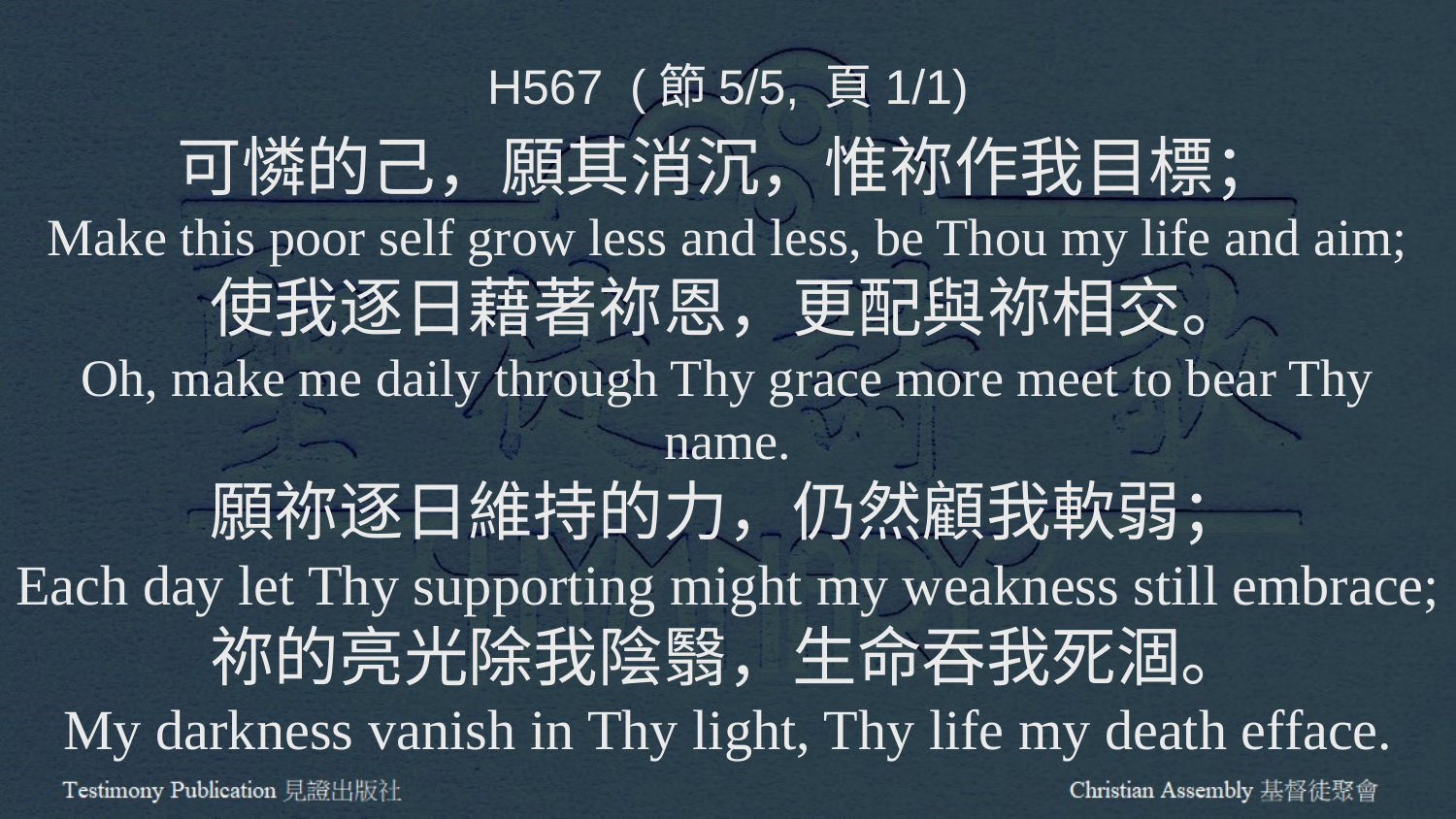

H567  (節5/5, 頁1/1)
可憐的己，願其消沉，惟祢作我目標；
Make this poor self grow less and less, be Thou my life and aim;
使我逐日藉著祢恩，更配與祢相交。
Oh, make me daily through Thy grace more meet to bear Thy name.
願祢逐日維持的力，仍然顧我軟弱；
Each day let Thy supporting might my weakness still embrace;
祢的亮光除我陰翳，生命吞我死涸。
My darkness vanish in Thy light, Thy life my death efface.